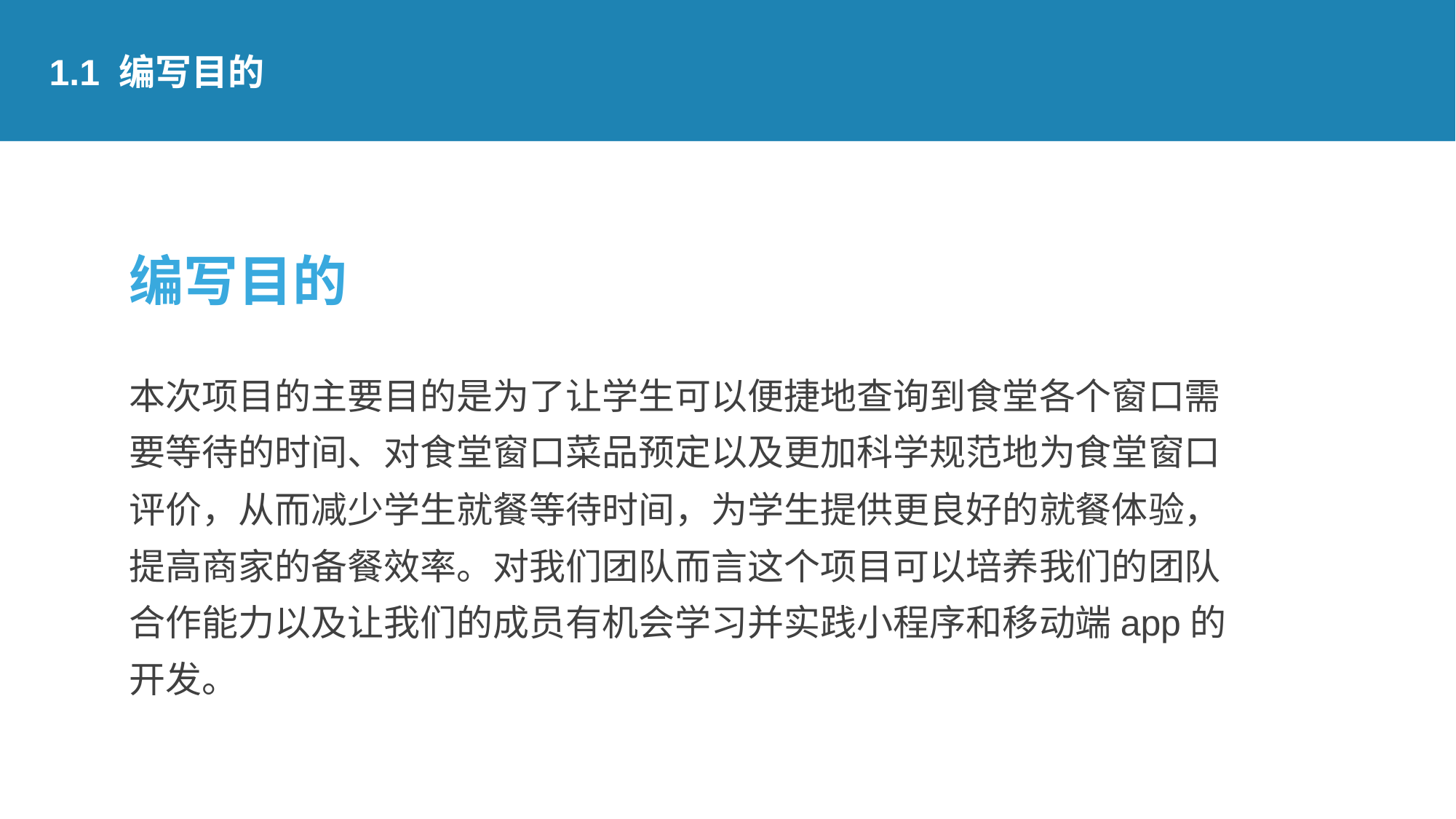

1.1 编写目的
编写目的
本次项目的主要目的是为了让学生可以便捷地查询到食堂各个窗口需要等待的时间、对食堂窗口菜品预定以及更加科学规范地为食堂窗口评价，从而减少学生就餐等待时间，为学生提供更良好的就餐体验，提高商家的备餐效率。对我们团队而言这个项目可以培养我们的团队合作能力以及让我们的成员有机会学习并实践小程序和移动端app的开发。